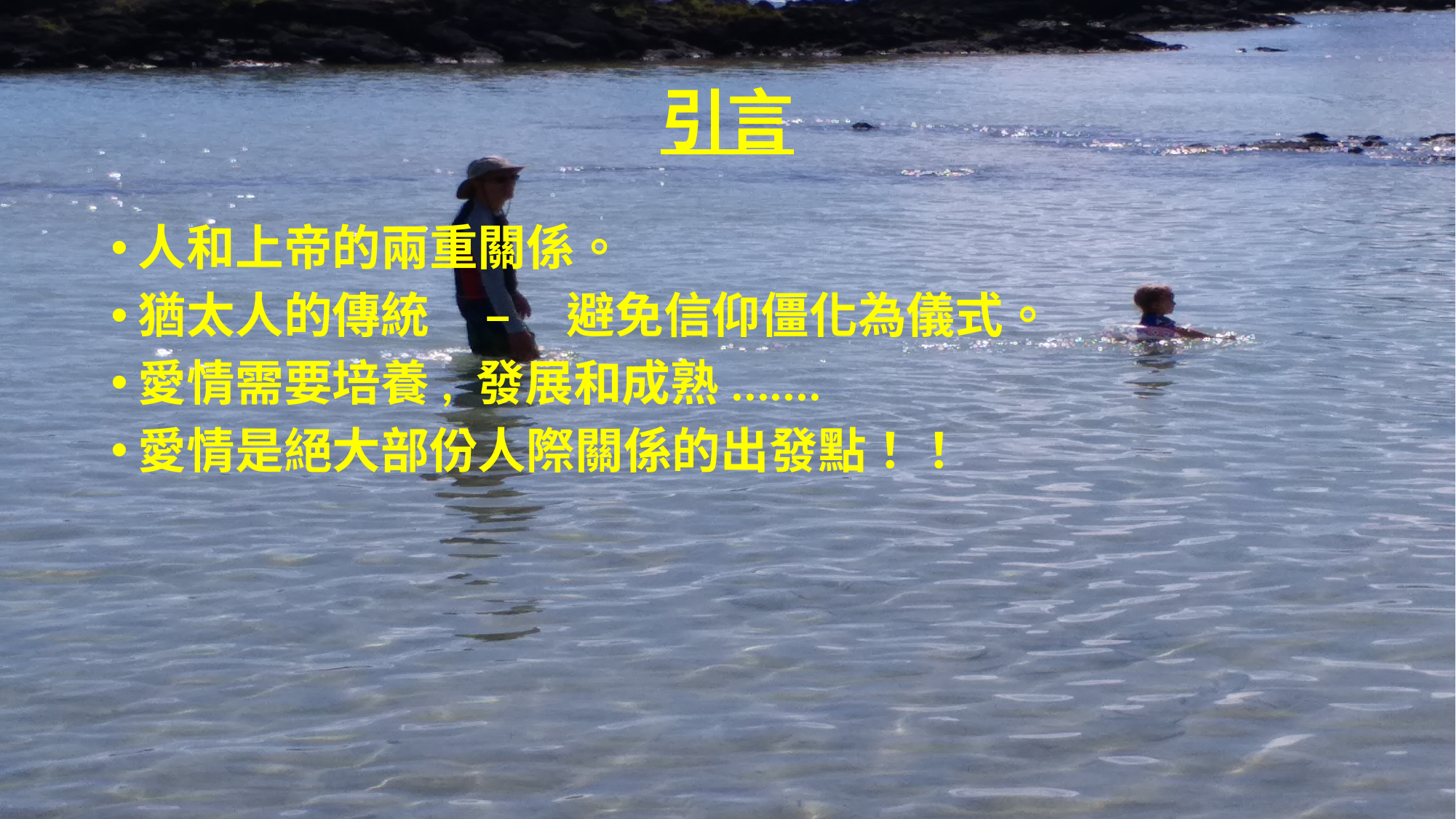

# 引言
人和上帝的兩重關係。
猶太人的傳統     –     避免信仰僵化為儀式。
愛情需要培養, 發展和成熟.......
愛情是絕大部份人際關係的出發點！！